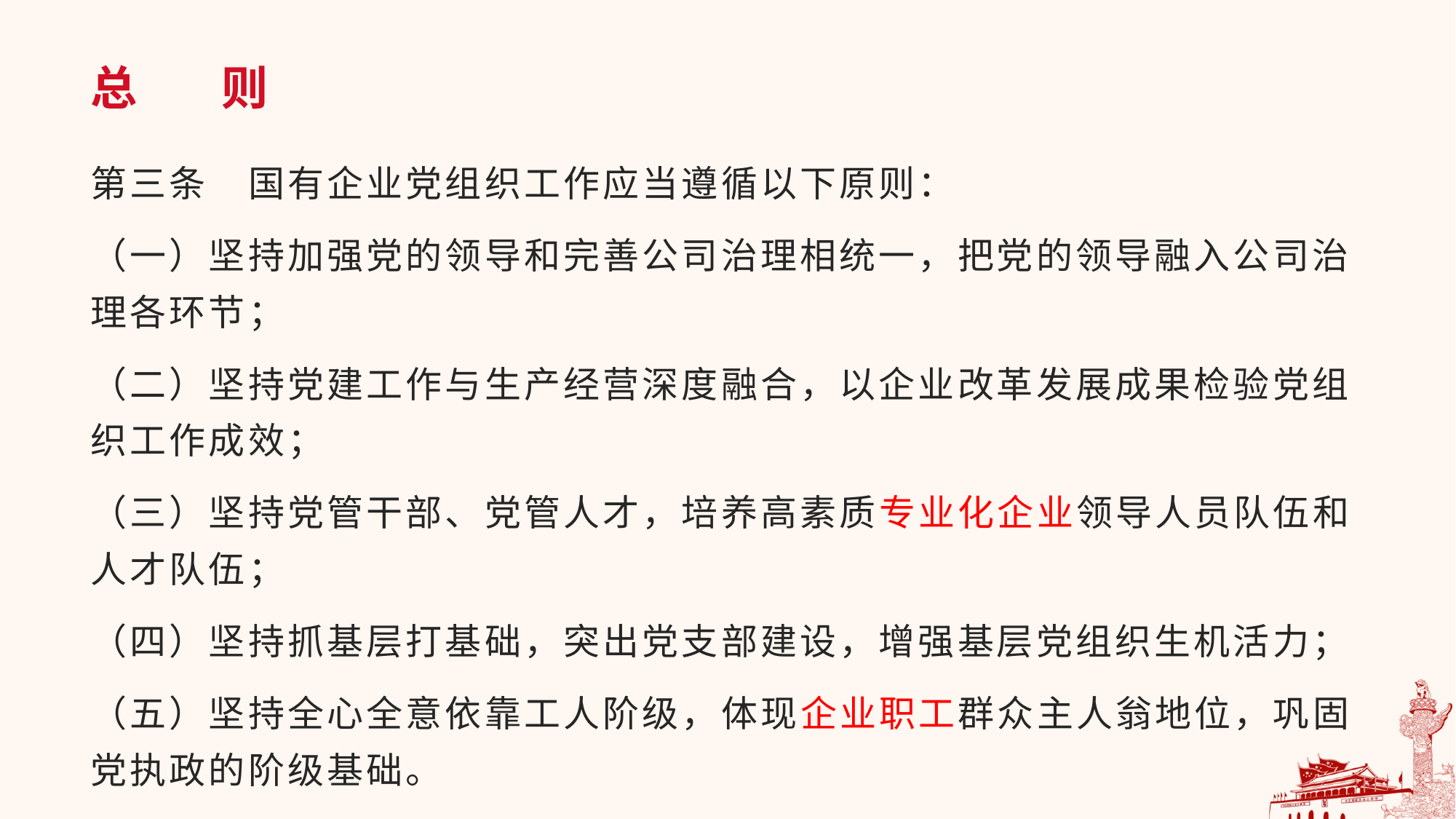

# 总      则
第三条　国有企业党组织工作应当遵循以下原则：
（一）坚持加强党的领导和完善公司治理相统一，把党的领导融入公司治理各环节；
（二）坚持党建工作与生产经营深度融合，以企业改革发展成果检验党组织工作成效；
（三）坚持党管干部、党管人才，培养高素质专业化企业领导人员队伍和人才队伍；
（四）坚持抓基层打基础，突出党支部建设，增强基层党组织生机活力；
（五）坚持全心全意依靠工人阶级，体现企业职工群众主人翁地位，巩固党执政的阶级基础。